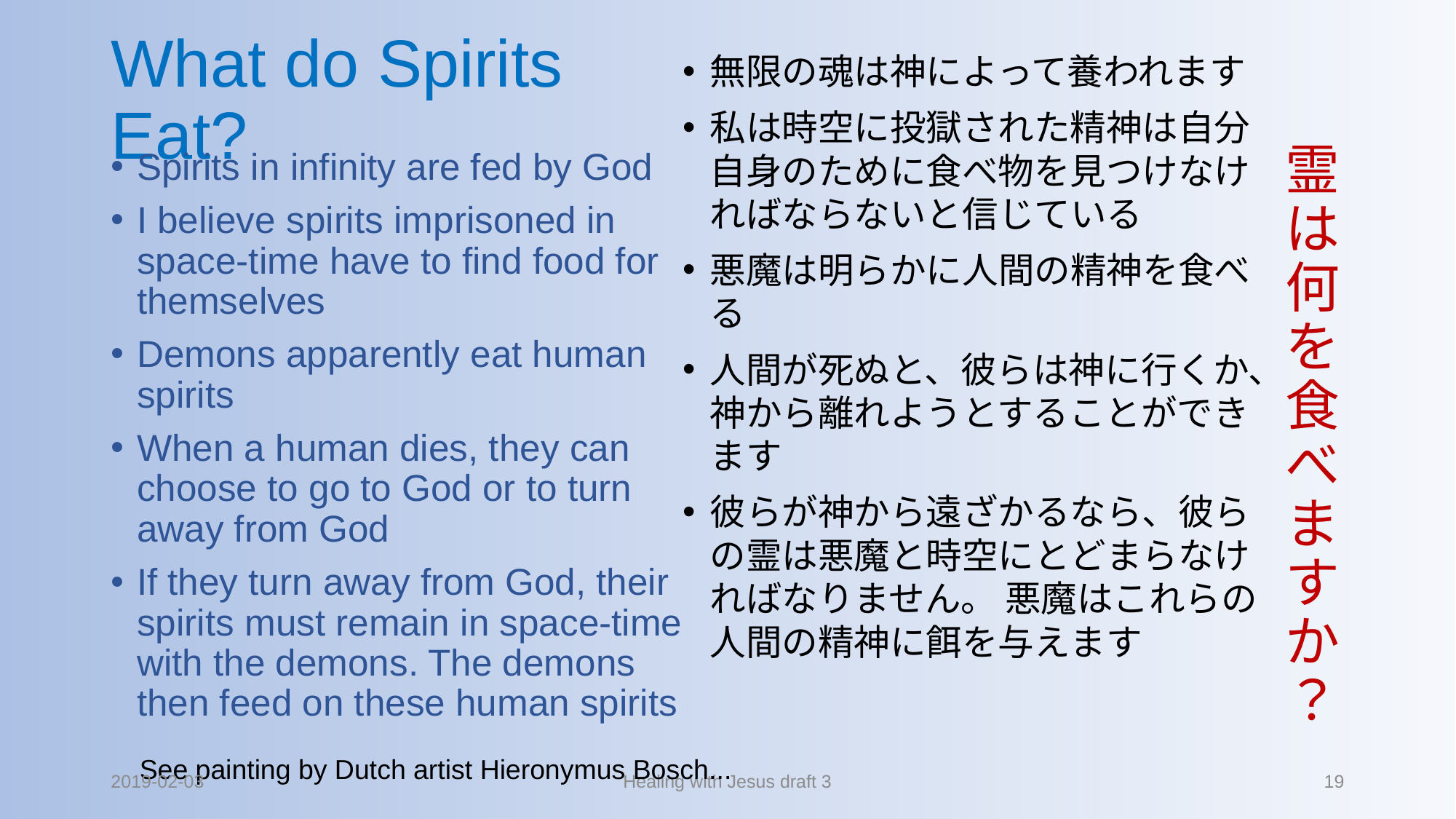

# What do Spirits Eat?
無限の魂は神によって養われます
私は時空に投獄された精神は自分自身のために食べ物を見つけなければならないと信じている
悪魔は明らかに人間の精神を食べる
人間が死ぬと、彼らは神に行くか、神から離れようとすることができます
彼らが神から遠ざかるなら、彼らの霊は悪魔と時空にとどまらなければなりません。 悪魔はこれらの人間の精神に餌を与えます
霊は何を食べますか？
Spirits in infinity are fed by God
I believe spirits imprisoned in space-time have to find food for themselves
Demons apparently eat human spirits
When a human dies, they can choose to go to God or to turn away from God
If they turn away from God, their spirits must remain in space-time with the demons. The demons then feed on these human spirits
See painting by Dutch artist Hieronymus Bosch...
2019-02-03
Healing with Jesus draft 3
19